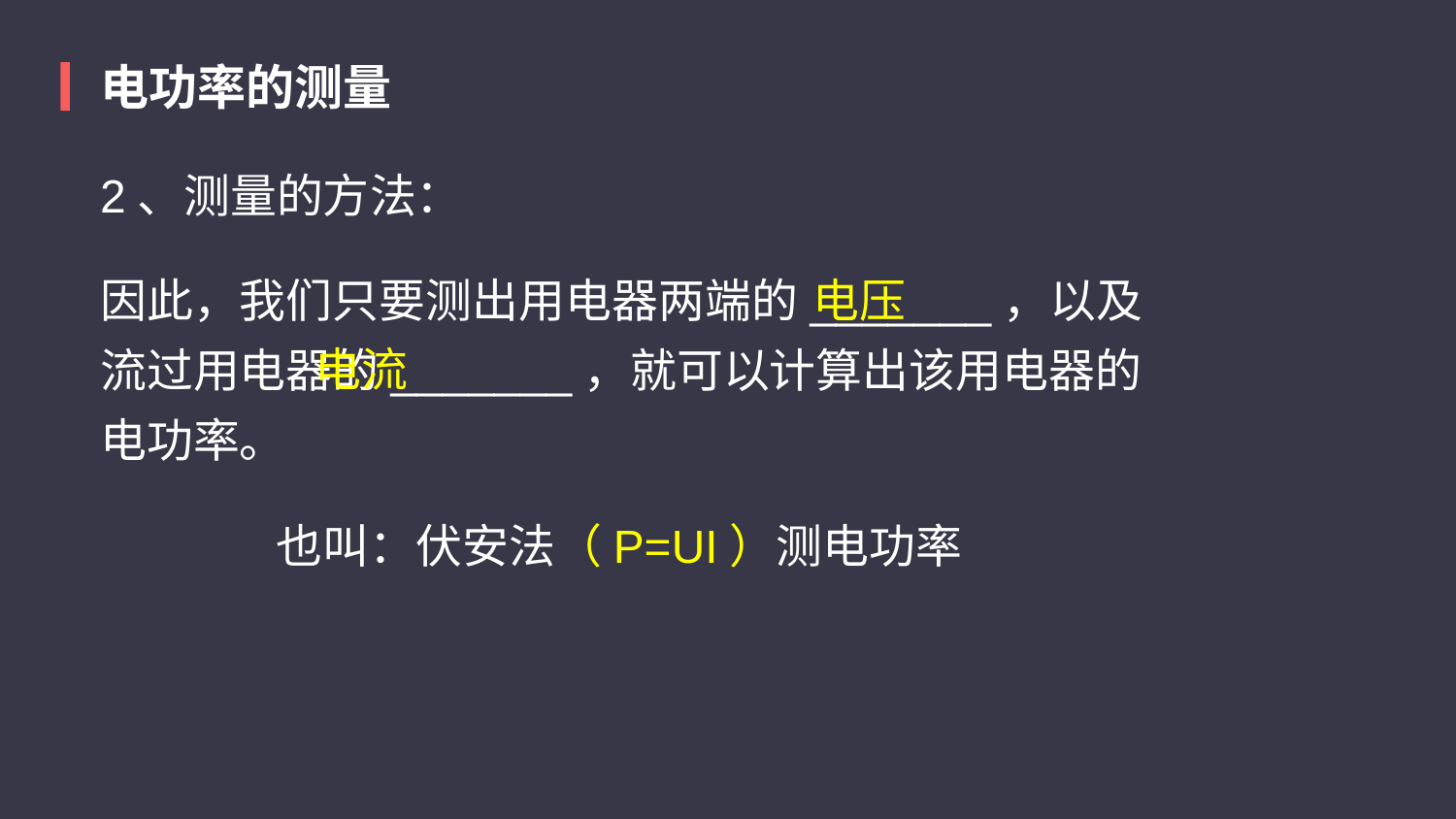

电功率的测量

2、测量的方法：
因此，我们只要测出用电器两端的_______，以及流过用电器的_______，就可以计算出该用电器的电功率。
电压
电流
也叫：伏安法（P=UI）测电功率